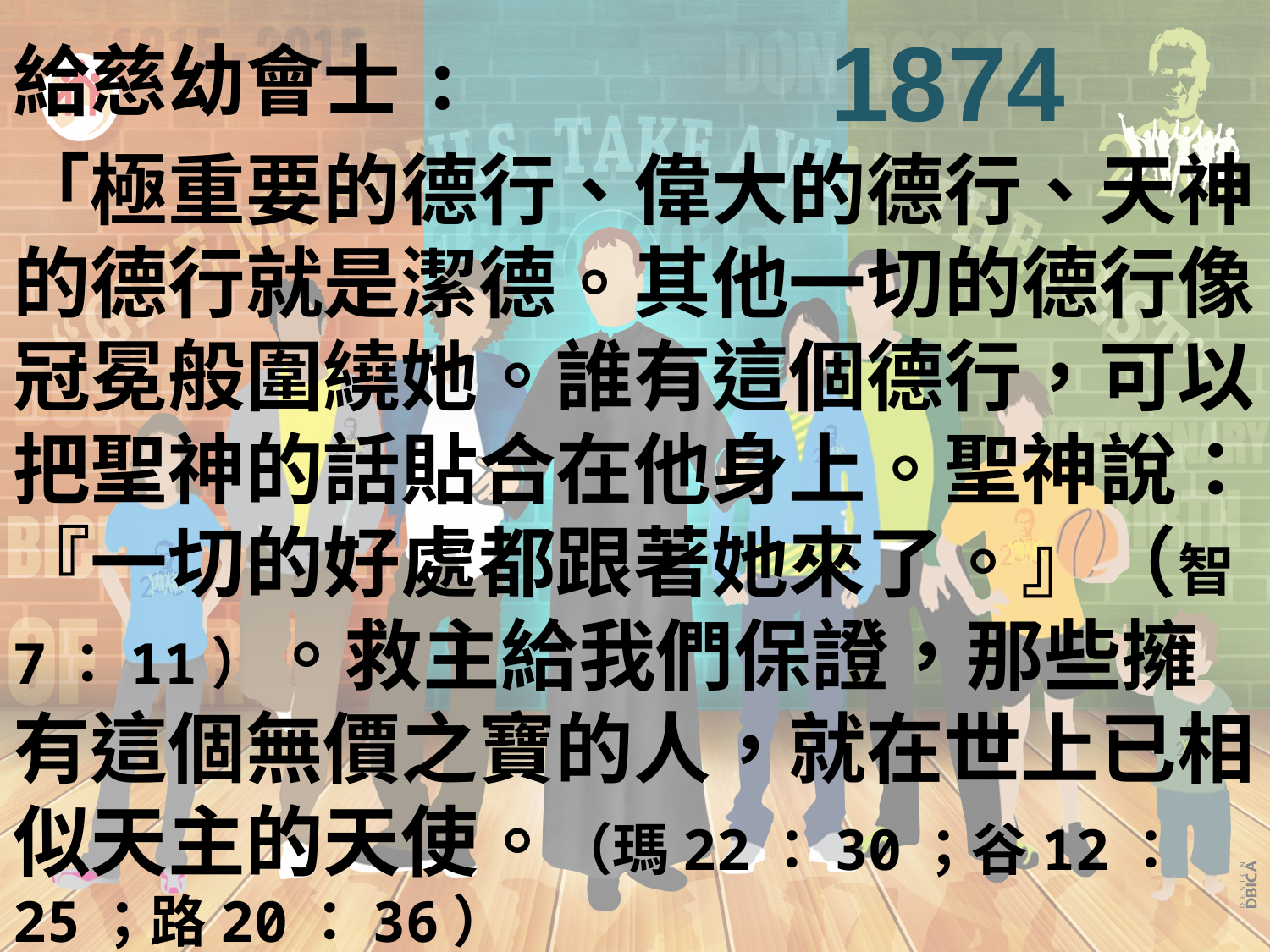

# 1874
給慈幼會士:
「極重要的德行、偉大的德行、天神的德行就是潔德。其他一切的德行像冠冕般圍繞她。誰有這個德行，可以把聖神的話貼合在他身上。聖神說：『一切的好處都跟著她來了。』（智7：11）。救主給我們保證，那些擁有這個無價之寶的人，就在世上已相似天主的天使。（瑪22：30；谷12：25；路20：36）